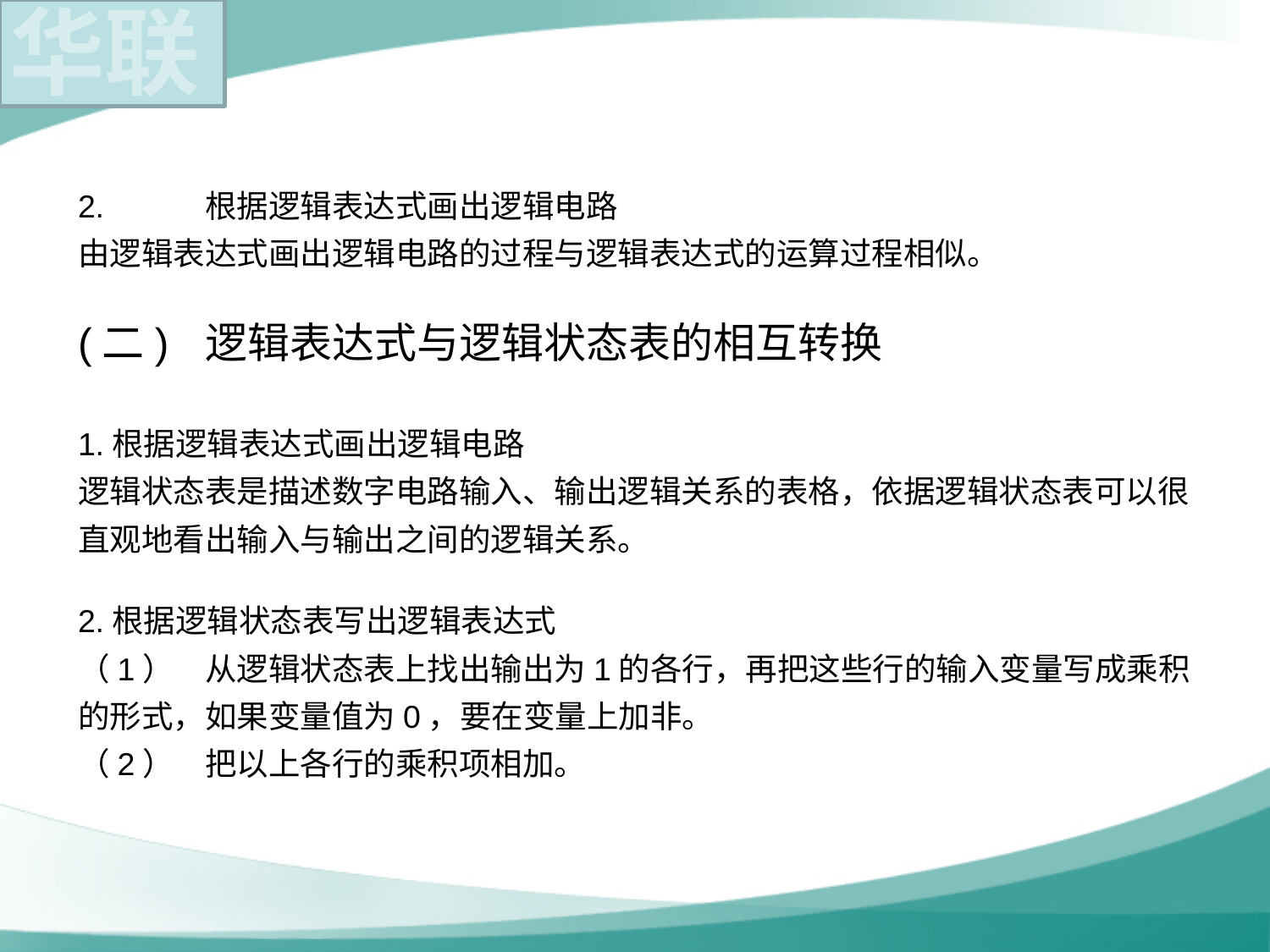

2.	根据逻辑表达式画出逻辑电路
由逻辑表达式画出逻辑电路的过程与逻辑表达式的运算过程相似。

(二)	逻辑表达式与逻辑状态表的相互转换

1.根据逻辑表达式画出逻辑电路
逻辑状态表是描述数字电路输入、输出逻辑关系的表格，依据逻辑状态表可以很直观地看出输入与输出之间的逻辑关系。

2.根据逻辑状态表写出逻辑表达式
（1）	从逻辑状态表上找出输出为1的各行，再把这些行的输入变量写成乘积的形式，如果变量值为0，要在变量上加非。
（2）	把以上各行的乘积项相加。